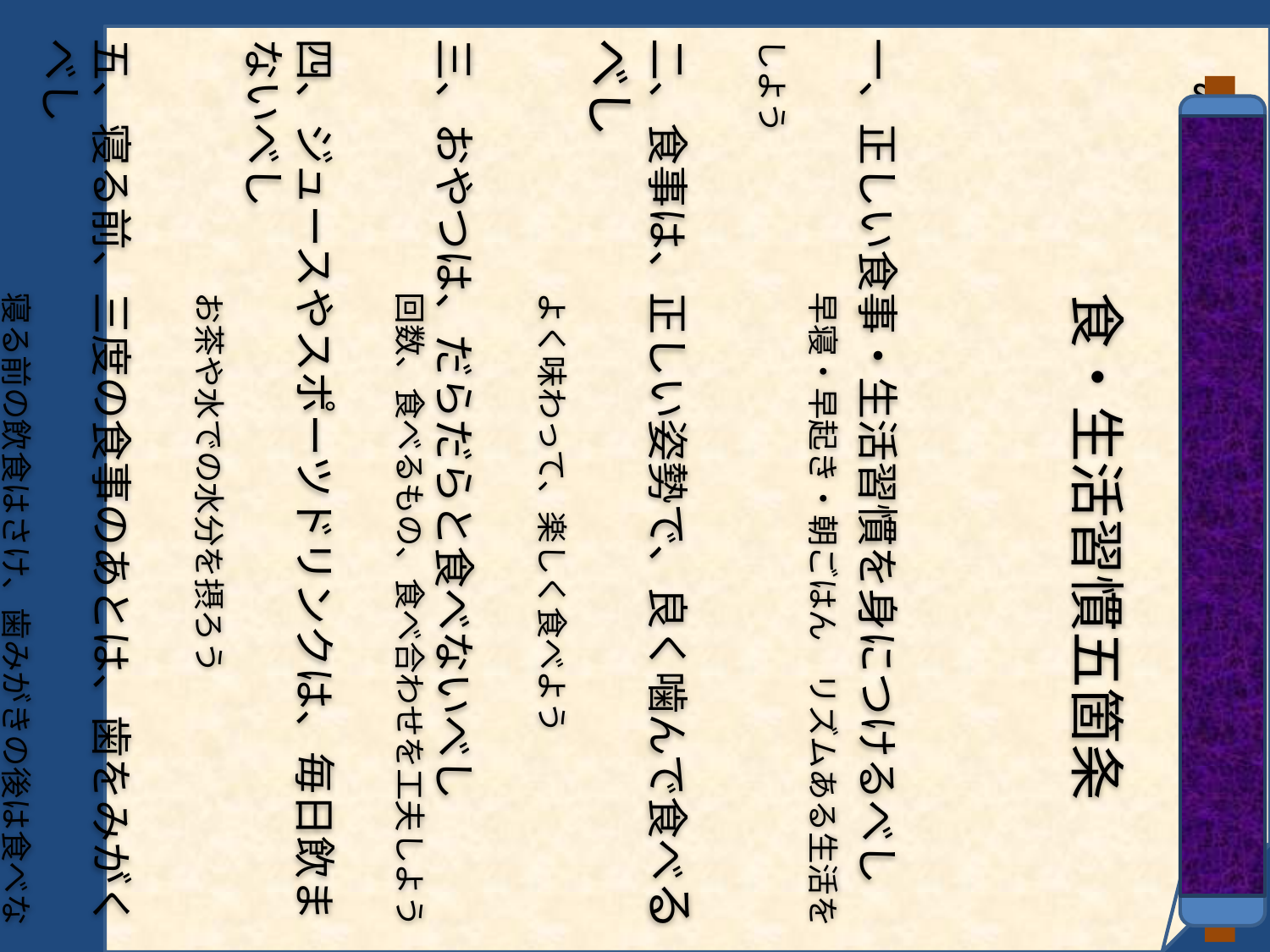

みやぎっ子

　　　　　　食・生活習慣五箇条

一、正しい食事・生活習慣を身につけるべし
　　　　　　早寝・早起き・朝ごはん　リズムある生活をしよう

二、食事は、正しい姿勢で、良く噛んで食べるべし
　　　　　　よく味わって、楽しく食べよう

三、おやつは、だらだらと食べないべし
　　　　　　　　回数、食べるもの、食べ合わせを工夫しよう

四、ジュースやスポーツドリンクは、毎日飲まないべし
　　　　　　お茶や水での水分を摂ろう

五、寝る前、三度の食事のあとは、歯をみがくべし
　　　　　　　　寝る前の飲食はさけ、歯みがきの後は食べないこと